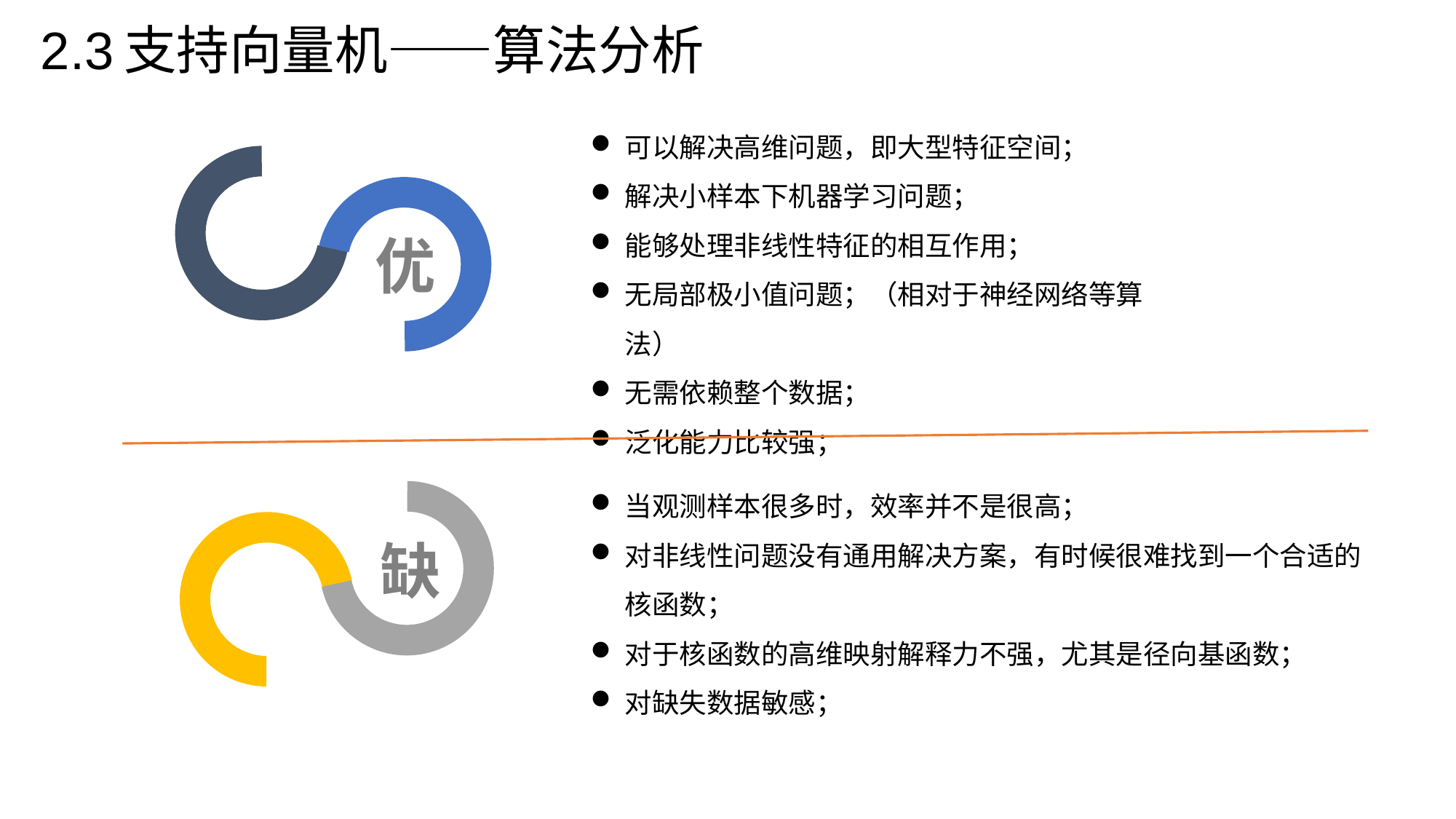

# 2.3支持向量机——算法分析
可以解决高维问题，即大型特征空间；
解决小样本下机器学习问题；
能够处理非线性特征的相互作用；
无局部极小值问题；（相对于神经网络等算法）
无需依赖整个数据；
泛化能力比较强；

优
当观测样本很多时，效率并不是很高；
对非线性问题没有通用解决方案，有时候很难找到一个合适的核函数；
对于核函数的高维映射解释力不强，尤其是径向基函数；
对缺失数据敏感；

缺